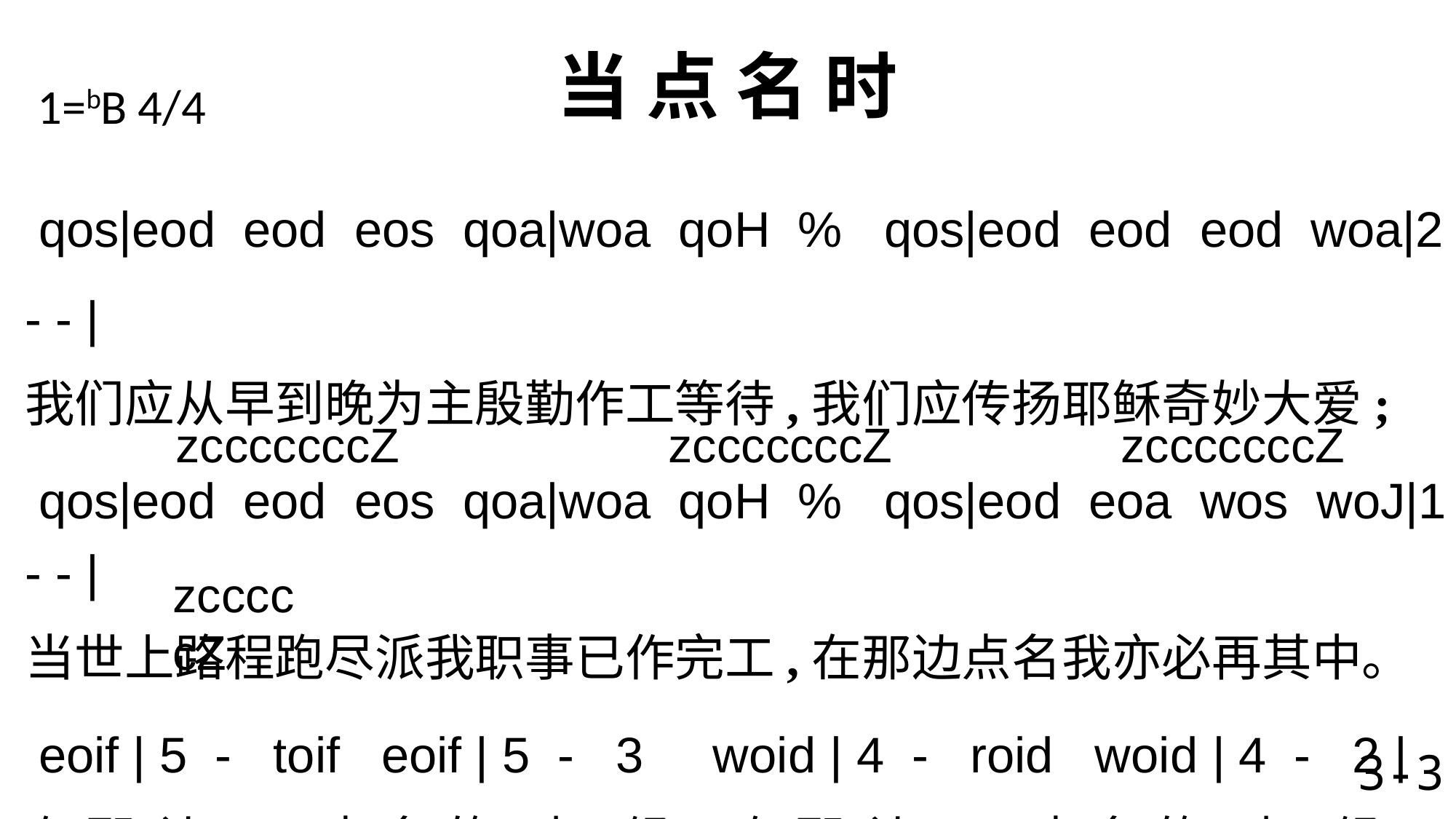

# 当 点 名 时
1=bB 4/4
 qos|eod  eod  eos  qoa|woa  qoH  %   qos|eod  eod  eod  woa|2 - - |
我们应从早到晚为主殷勤作工等待,我们应传扬耶稣奇妙大爱;
 qos|eod  eod  eos  qoa|woa  qoH  %   qos|eod  eoa  wos  woJ|1 - - |
当世上路程跑尽派我职事已作完工,在那边点名我亦必再其中。
 eoif | 5  -   toif   eoif | 5  -   3     woid | 4  -   roid   woid | 4  -   2 |
在 那  边          点 名 的  时     候,  在 那  边          点 名 的  时     候,
 eoif | 5 -  toid   woia | 1 -  4   rois | eoid   eoia   wois   woiJ|1 - - \
在 那  边        点 名 的  时   候,在 那  边 点 名 我 亦 必 在 其中。
 zcccccccZ                    zcccccccZ                 zcccccccZ
 zcccccZ
3-3